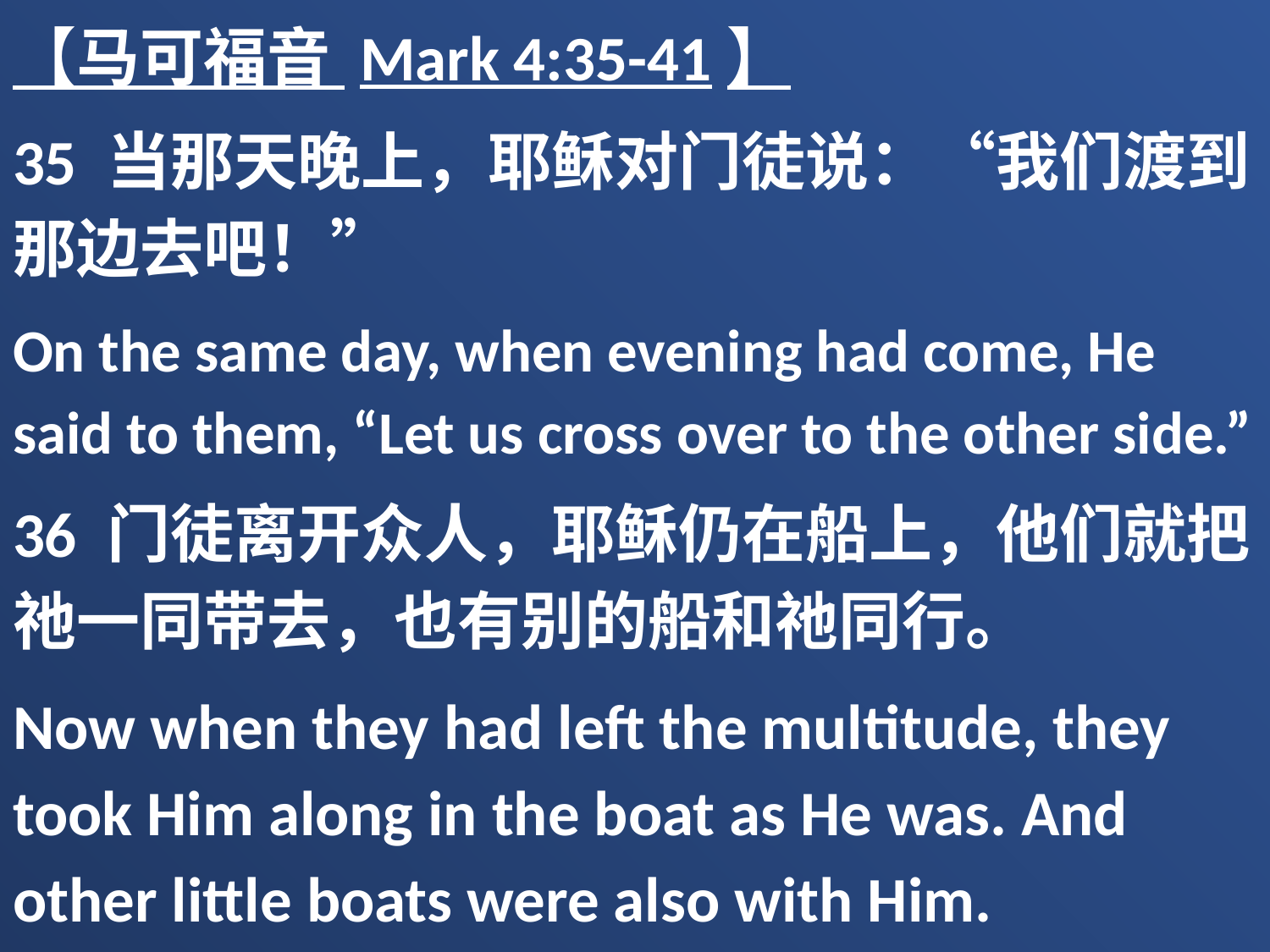

【马可福音 Mark 4:35-41】
35 当那天晚上，耶稣对门徒说：“我们渡到那边去吧！”
On the same day, when evening had come, He said to them, “Let us cross over to the other side.”
36 门徒离开众人，耶稣仍在船上，他们就把祂一同带去，也有别的船和祂同行。
Now when they had left the multitude, they took Him along in the boat as He was. And other little boats were also with Him.